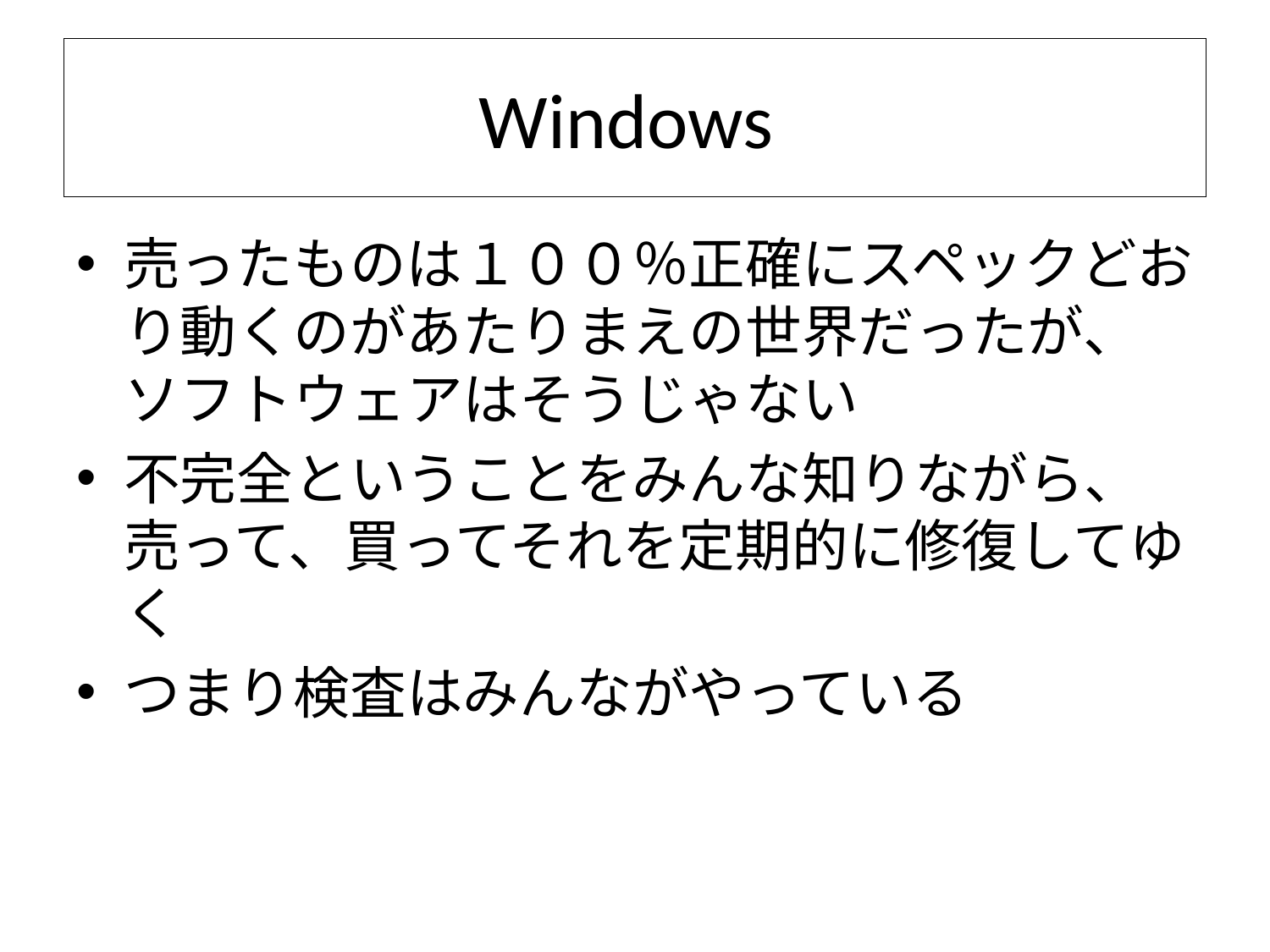

# Windows
売ったものは１００％正確にスペックどおり動くのがあたりまえの世界だったが、ソフトウェアはそうじゃない
不完全ということをみんな知りながら、売って、買ってそれを定期的に修復してゆく
つまり検査はみんながやっている